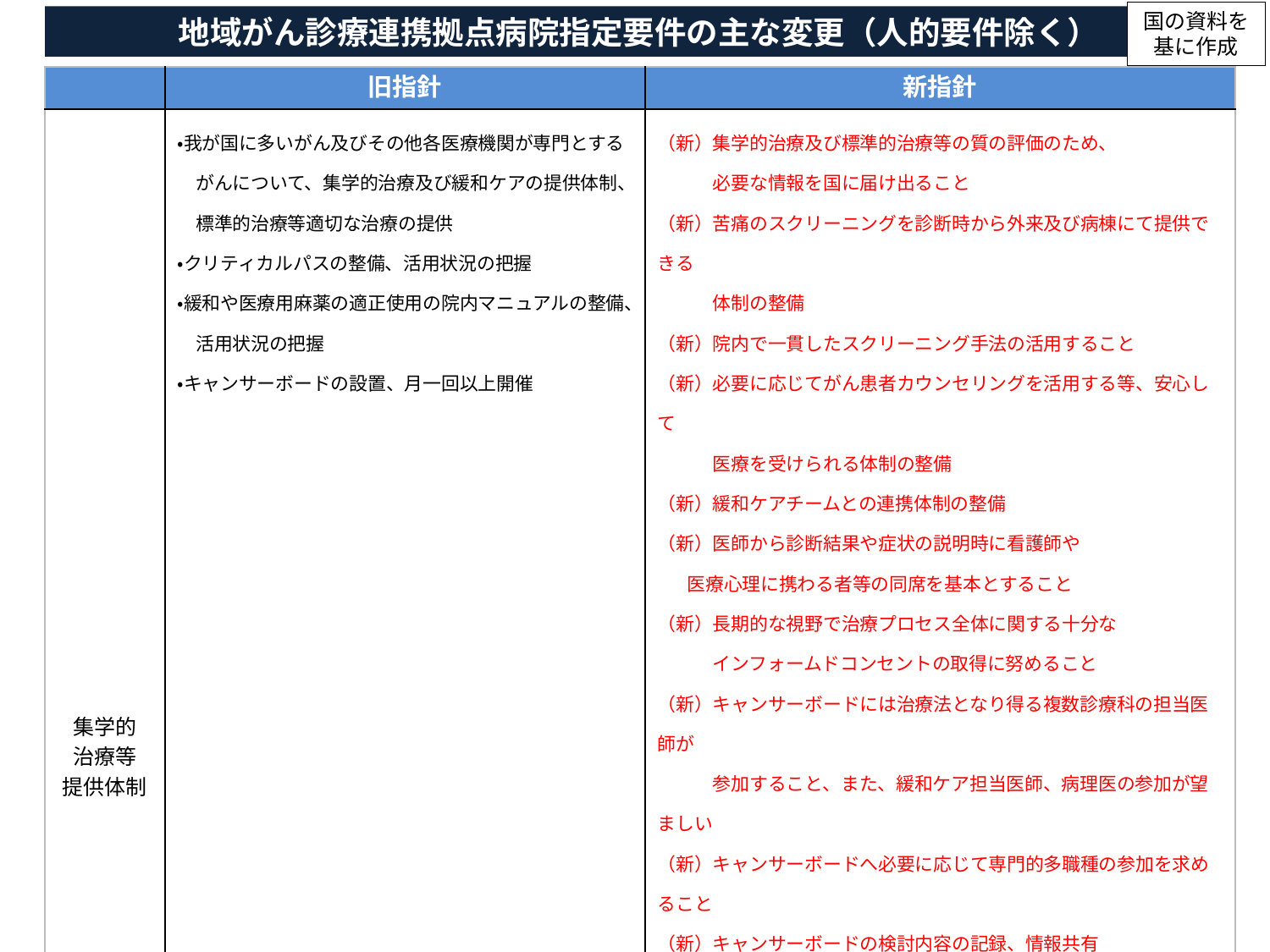

国の資料を
基に作成
地域がん診療連携拠点病院指定要件の主な変更（人的要件除く）
|  | 旧指針 | 新指針 |
| --- | --- | --- |
| 集学的 治療等 提供体制 | ・我が国に多いがん及びその他各医療機関が専門とする 　がんについて、集学的治療及び緩和ケアの提供体制、 　標準的治療等適切な治療の提供 ・クリティカルパスの整備、活用状況の把握 ・緩和や医療用麻薬の適正使用の院内マニュアルの整備、 　活用状況の把握 ・キャンサーボードの設置、月一回以上開催 | （新）集学的治療及び標準的治療等の質の評価のため、 　　　必要な情報を国に届け出ること （新）苦痛のスクリーニングを診断時から外来及び病棟にて提供できる 　　　体制の整備 （新）院内で一貫したスクリーニング手法の活用すること （新）必要に応じてがん患者カウンセリングを活用する等、安心して 　　　医療を受けられる体制の整備 （新）緩和ケアチームとの連携体制の整備 （新）医師から診断結果や症状の説明時に看護師や 医療心理に携わる者等の同席を基本とすること （新）長期的な視野で治療プロセス全体に関する十分な 　　　インフォームドコンセントの取得に努めること （新）キャンサーボードには治療法となり得る複数診療科の担当医師が 　　　参加すること、また、緩和ケア担当医師、病理医の参加が望ましい （新）キャンサーボードへ必要に応じて専門的多職種の参加を求めること （新）キャンサーボードの検討内容の記録、情報共有 （新）専門チームへ適切に依頼できる体制の整備 （新）ＡＹＡ世代のがん患者について状況や希望について確認し、 　　　必要に応じてがん相談支援センターや医療機関等へ紹介すること （新）生殖機能温存の希望確認、診療科についての情報提供、 　　　診療科と治療に関する情報を共有する体制の整備 （新）小児がん患者で長期フォローアップ中の患者について 　　　小児がん拠点病院や連携医療機関と情報を共有する体制の整備 （新）保険適応外の免疫療法を提供する場合、原則治験を含めた 　　　臨床研究、先進医療の枠組みで行うこと |